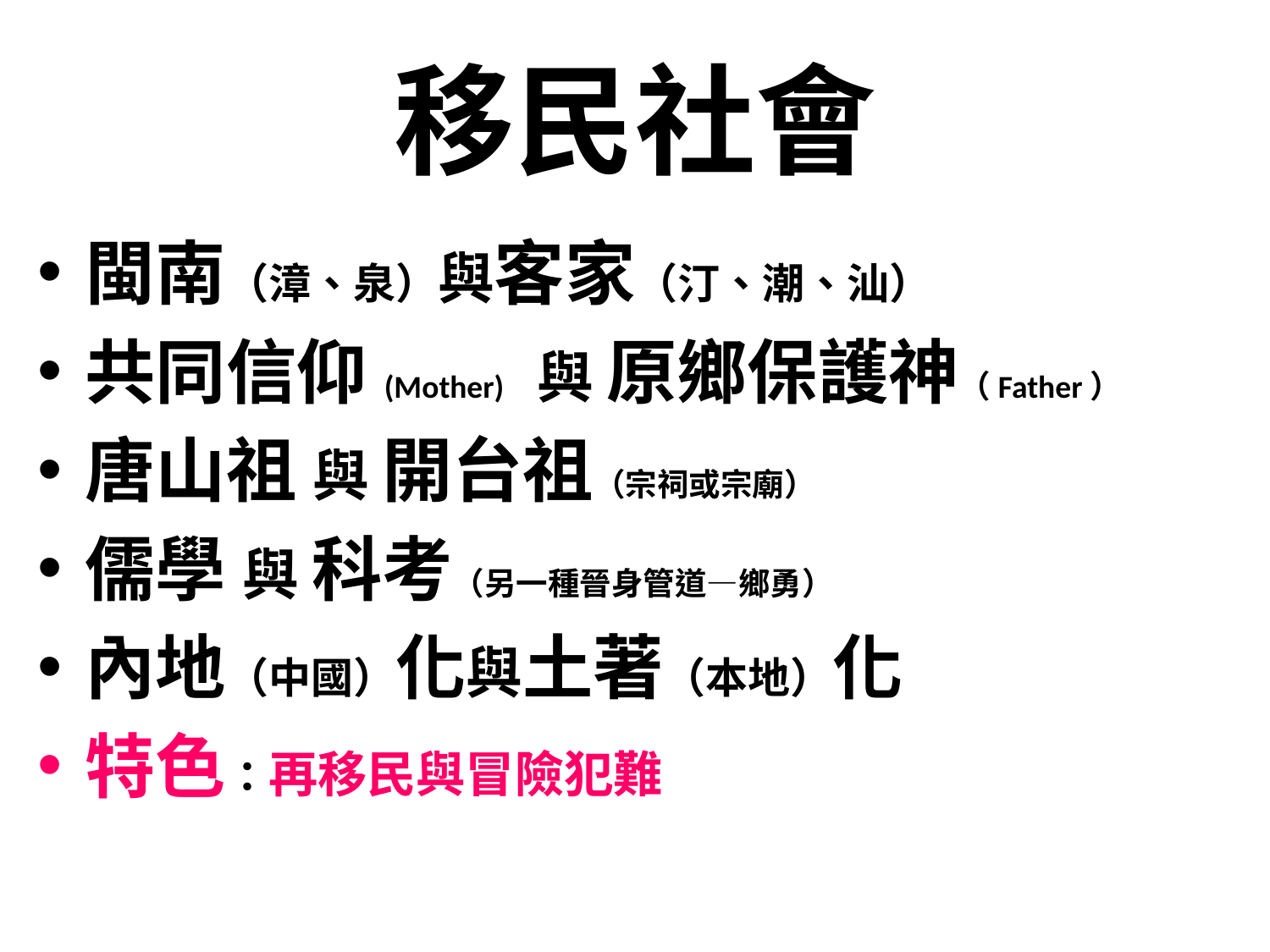

# 移民社會
閩南（漳、泉）與客家（汀、潮、汕）
共同信仰(Mother) 與 原鄉保護神（Father）
唐山祖 與 開台祖（宗祠或宗廟）
儒學 與 科考（另一種晉身管道—鄉勇）
內地（中國）化與土著（本地）化
特色：再移民與冒險犯難